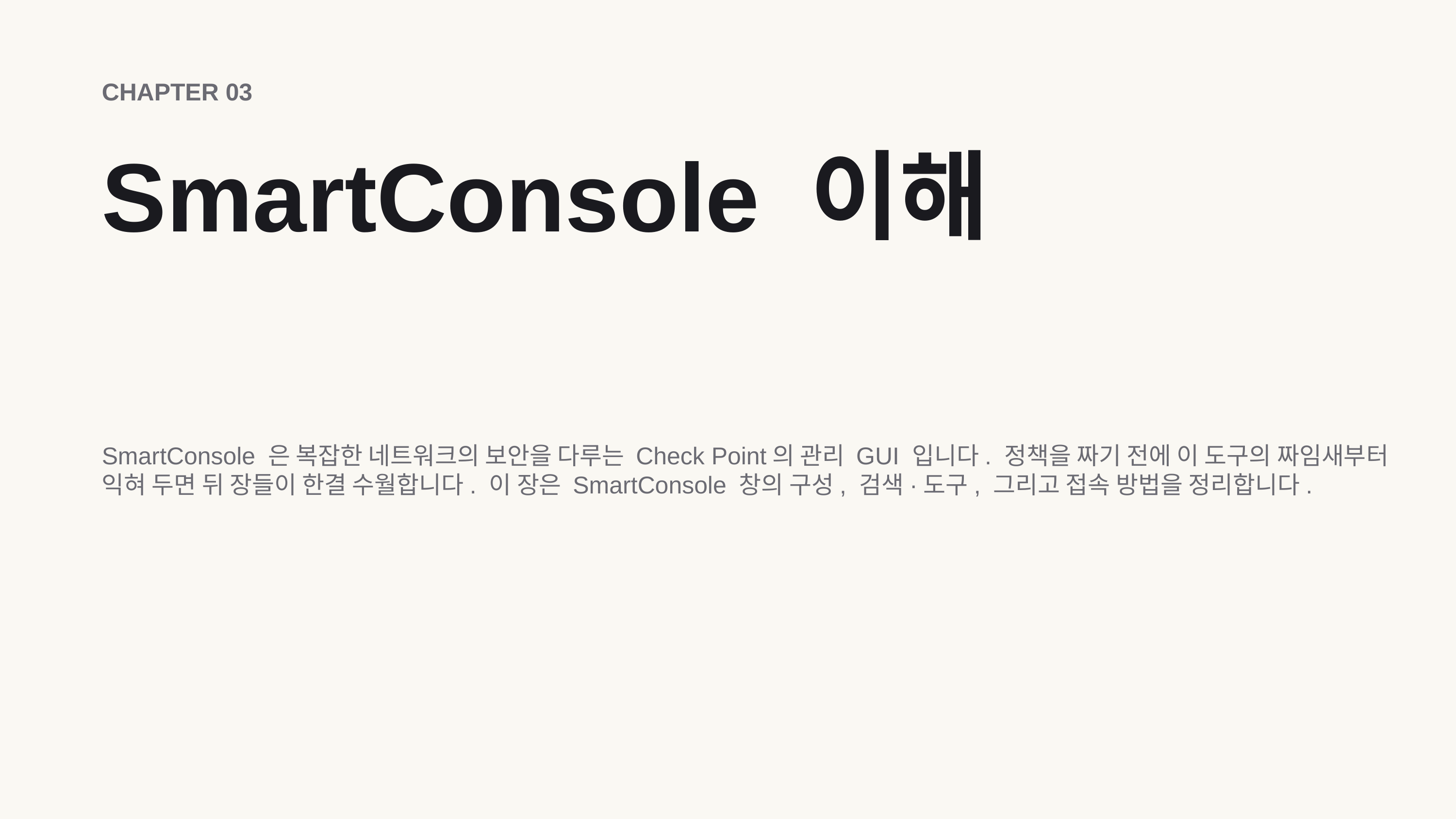

CHAPTER 03
SmartConsole 이해
SmartConsole 은 복잡한 네트워크의 보안을 다루는 Check Point의 관리 GUI 입니다. 정책을 짜기 전에 이 도구의 짜임새부터 익혀 두면 뒤 장들이 한결 수월합니다. 이 장은 SmartConsole 창의 구성, 검색·도구, 그리고 접속 방법을 정리합니다.